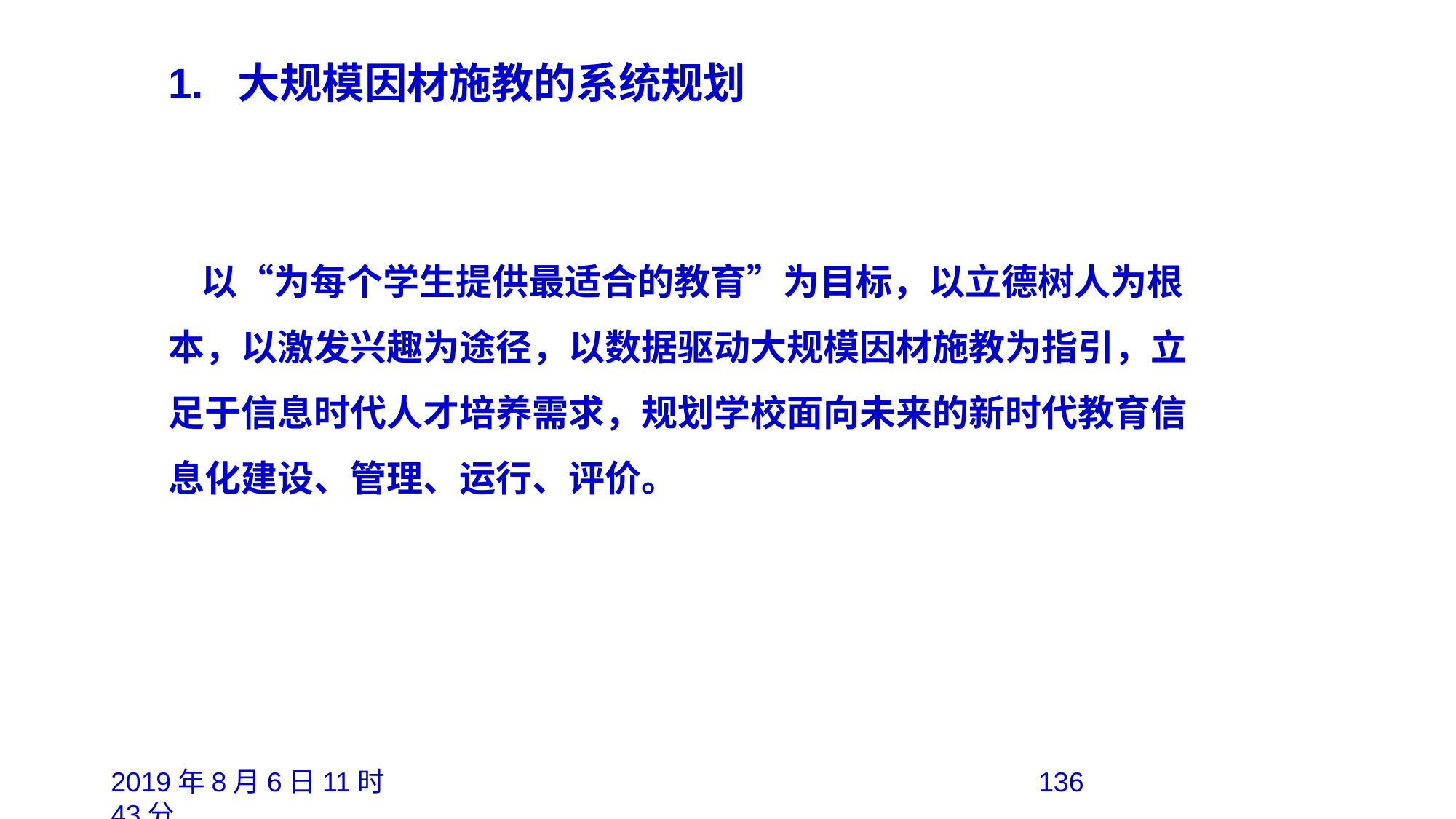

1.  大规模因材施教的系统规划
   以“为每个学生提供最适合的教育”为目标，以立德树人为根本，以激发兴趣为途径，以数据驱动大规模因材施教为指引，立足于信息时代人才培养需求，规划学校面向未来的新时代教育信息化建设、管理、运行、评价。
2019年8月6日11时43分

136